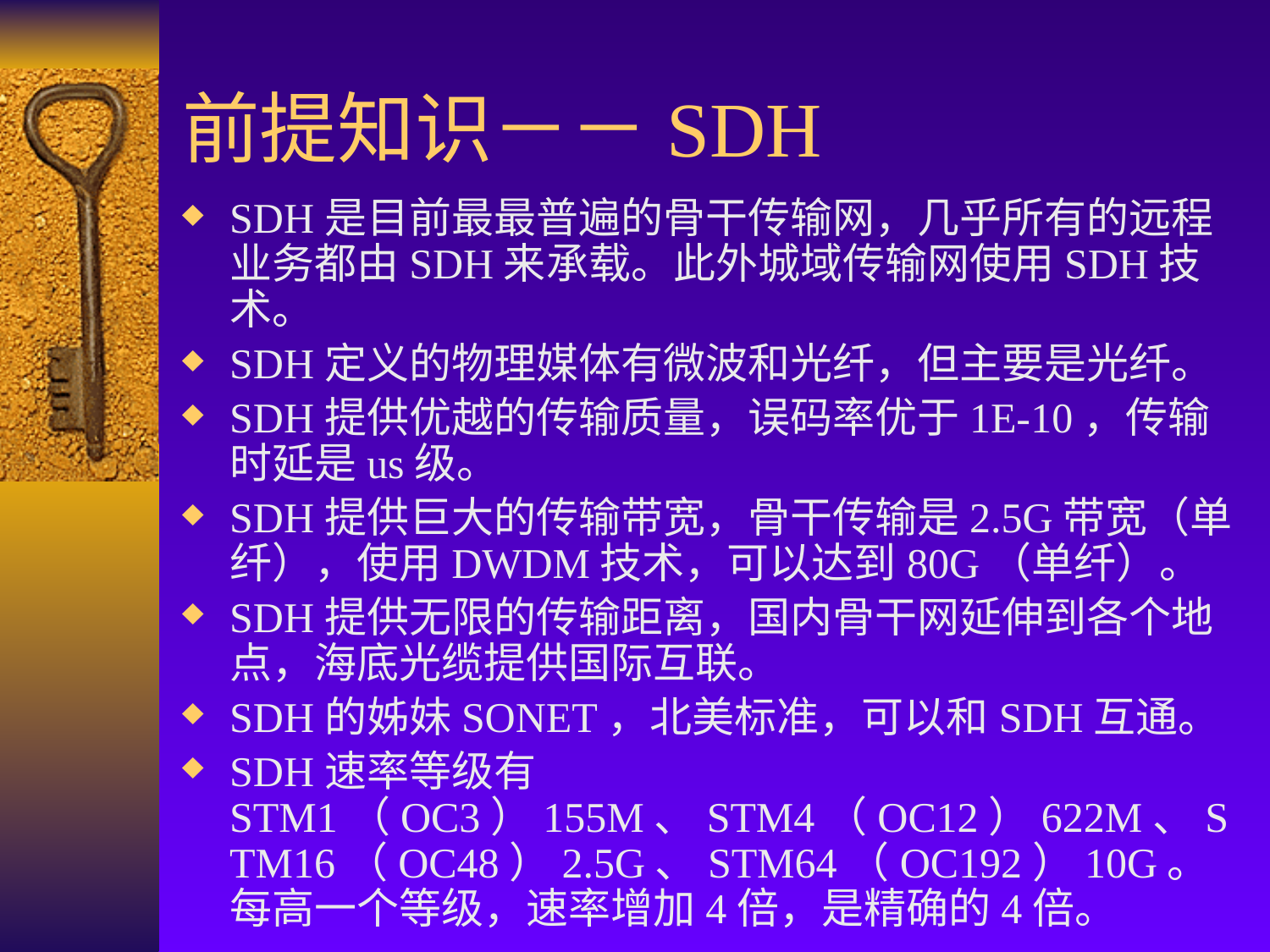

# 前提知识－－SDH
SDH是目前最最普遍的骨干传输网，几乎所有的远程业务都由SDH来承载。此外城域传输网使用SDH技术。
SDH定义的物理媒体有微波和光纤，但主要是光纤。
SDH提供优越的传输质量，误码率优于1E-10，传输时延是us级。
SDH提供巨大的传输带宽，骨干传输是2.5G带宽（单纤），使用DWDM技术，可以达到80G（单纤）。
SDH提供无限的传输距离，国内骨干网延伸到各个地点，海底光缆提供国际互联。
SDH的姊妹SONET，北美标准，可以和SDH互通。
SDH速率等级有STM1（OC3）155M、STM4（OC12）622M、STM16（OC48）2.5G、STM64（OC192）10G。每高一个等级，速率增加4倍，是精确的4倍。